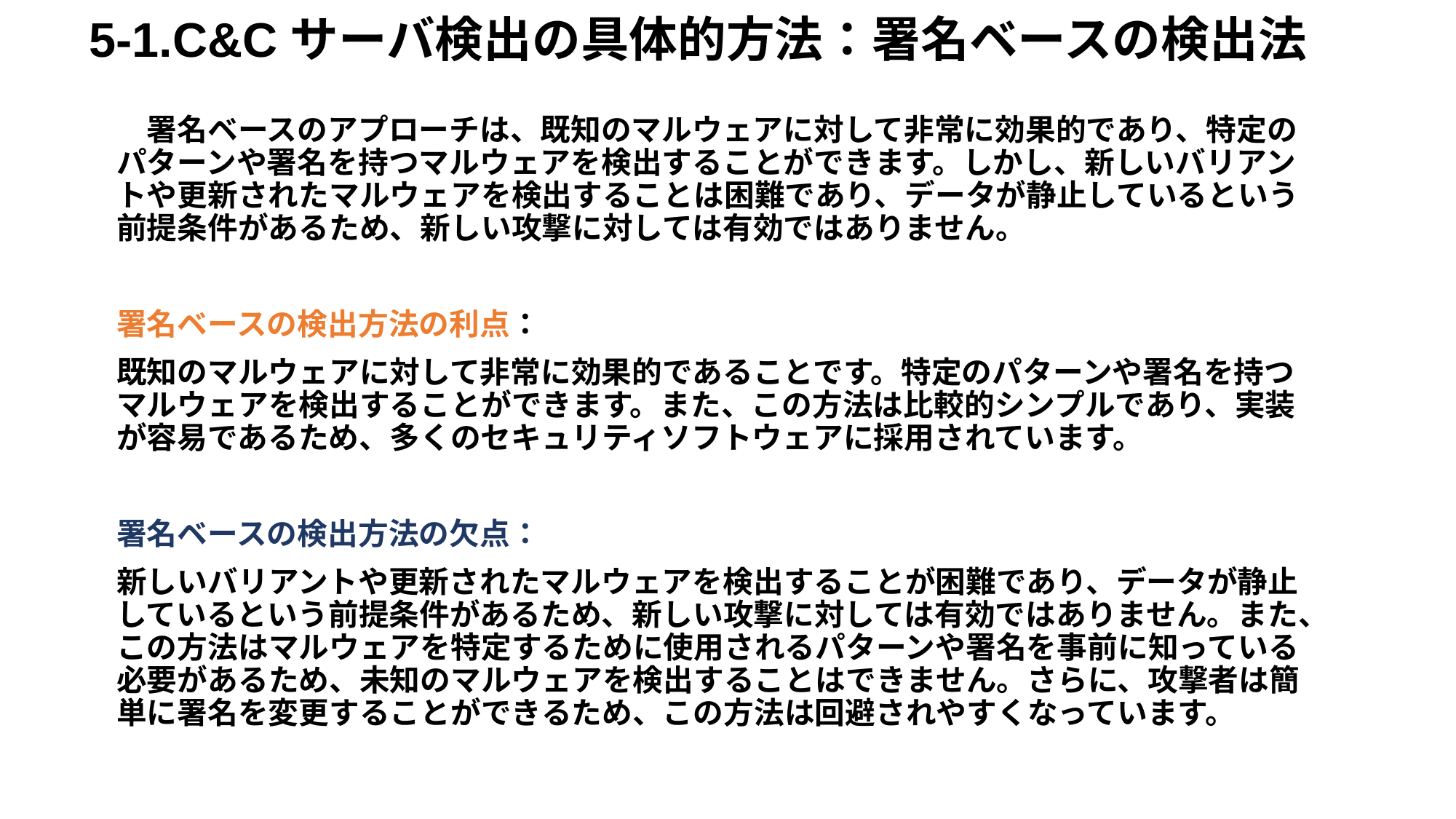

# 5-1.C&Cサーバ検出の具体的方法：署名ベースの検出法
　署名ベースのアプローチは、既知のマルウェアに対して非常に効果的であり、特定のパターンや署名を持つマルウェアを検出することができます。しかし、新しいバリアントや更新されたマルウェアを検出することは困難であり、データが静止しているという前提条件があるため、新しい攻撃に対しては有効ではありません。

署名ベースの検出方法の利点：
既知のマルウェアに対して非常に効果的であることです。特定のパターンや署名を持つマルウェアを検出することができます。また、この方法は比較的シンプルであり、実装が容易であるため、多くのセキュリティソフトウェアに採用されています。

署名ベースの検出方法の欠点：
新しいバリアントや更新されたマルウェアを検出することが困難であり、データが静止しているという前提条件があるため、新しい攻撃に対しては有効ではありません。また、この方法はマルウェアを特定するために使用されるパターンや署名を事前に知っている必要があるため、未知のマルウェアを検出することはできません。さらに、攻撃者は簡単に署名を変更することができるため、この方法は回避されやすくなっています。